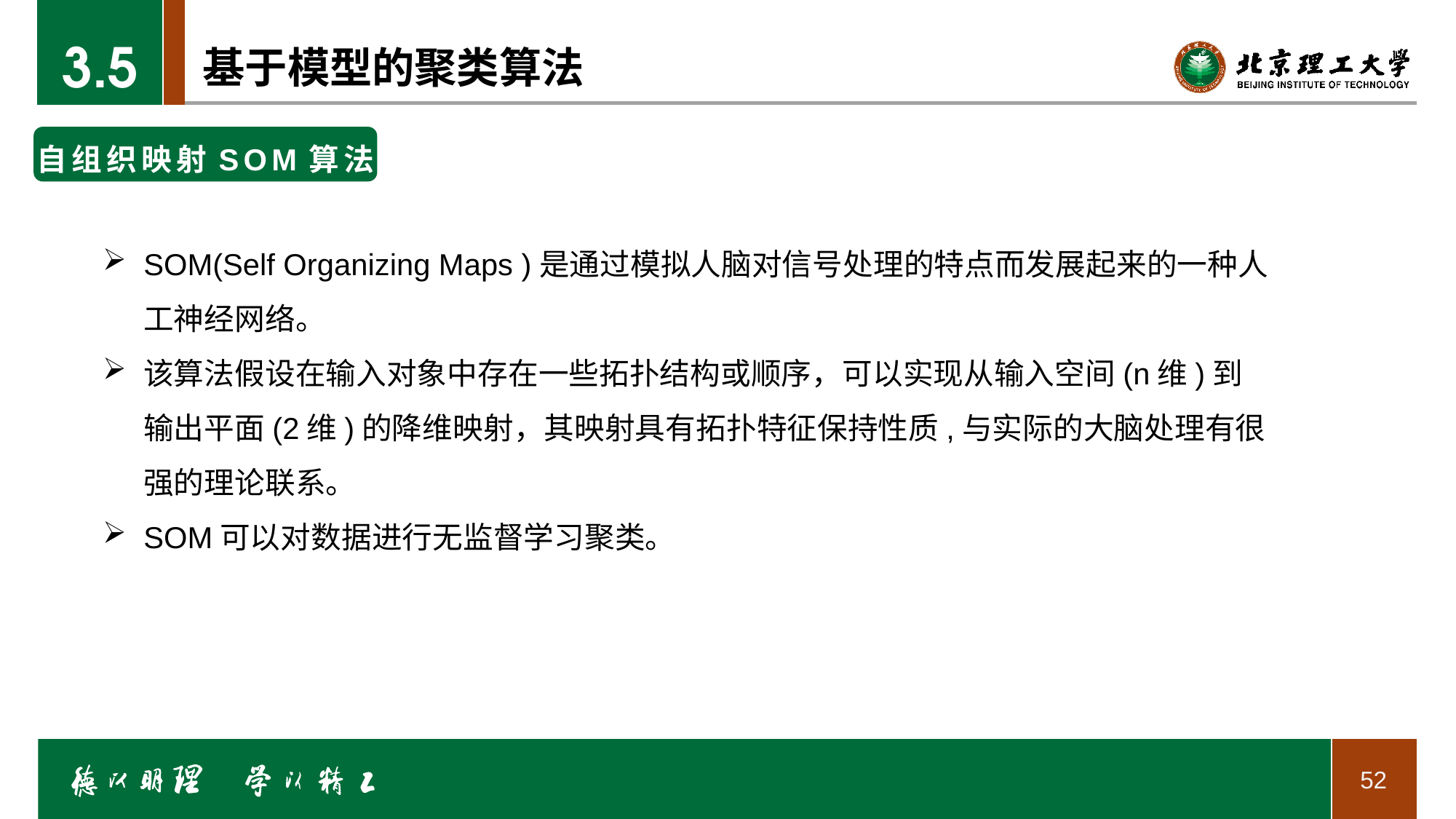

3.5
# 基于模型的聚类算法
自组织映射SOM算法
SOM(Self Organizing Maps )是通过模拟人脑对信号处理的特点而发展起来的一种人工神经网络。
该算法假设在输入对象中存在一些拓扑结构或顺序，可以实现从输入空间(n维)到输出平面(2维)的降维映射，其映射具有拓扑特征保持性质,与实际的大脑处理有很强的理论联系。
SOM可以对数据进行无监督学习聚类。